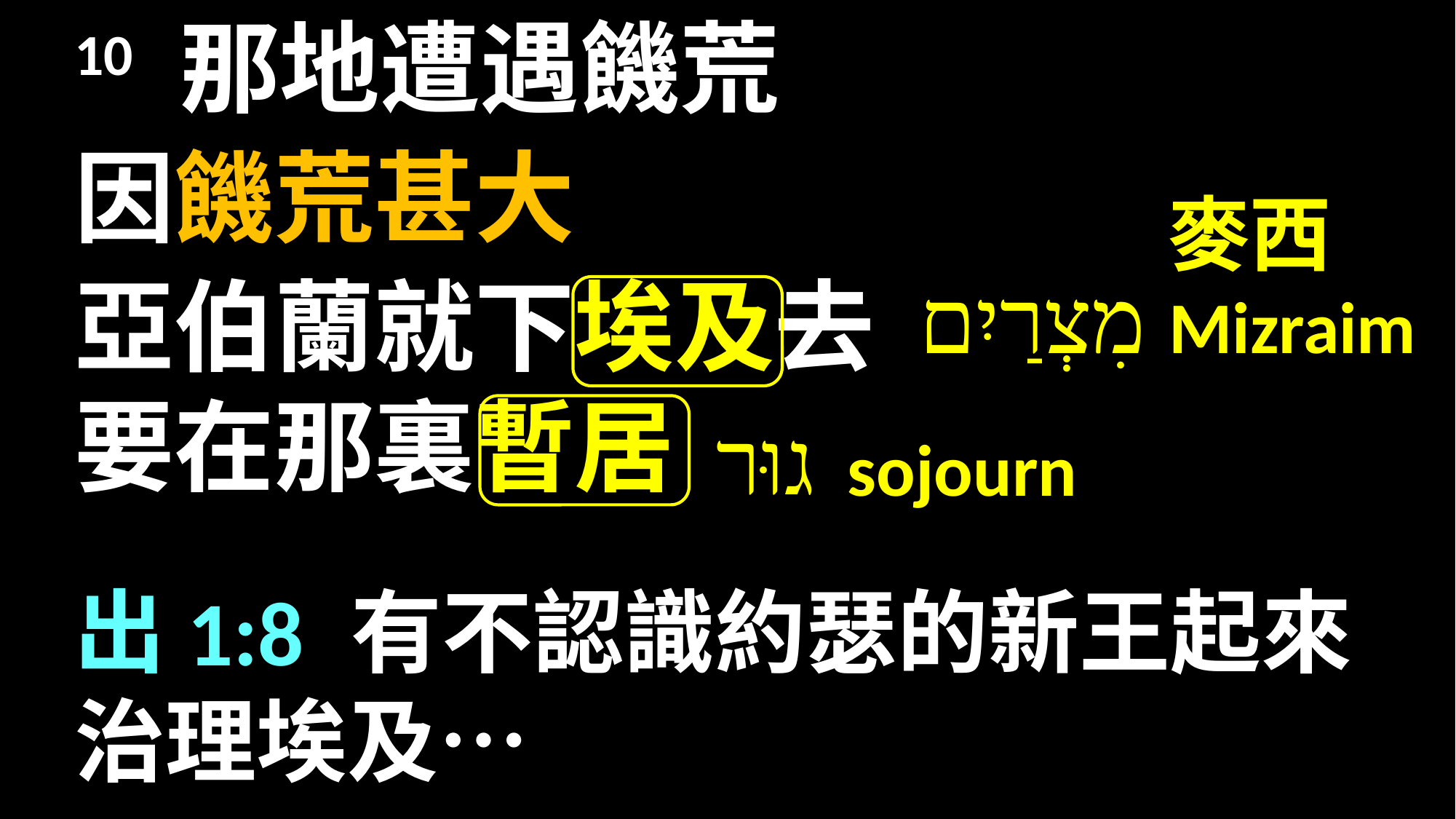

10 那地遭遇饑荒
因饑荒甚大
亞伯蘭就下埃及去
要在那裏暫居
麥西
מִצְרַיִם Mizraim

גוּר
sojourn
出1:8 有不認識約瑟的新王起來治理埃及…